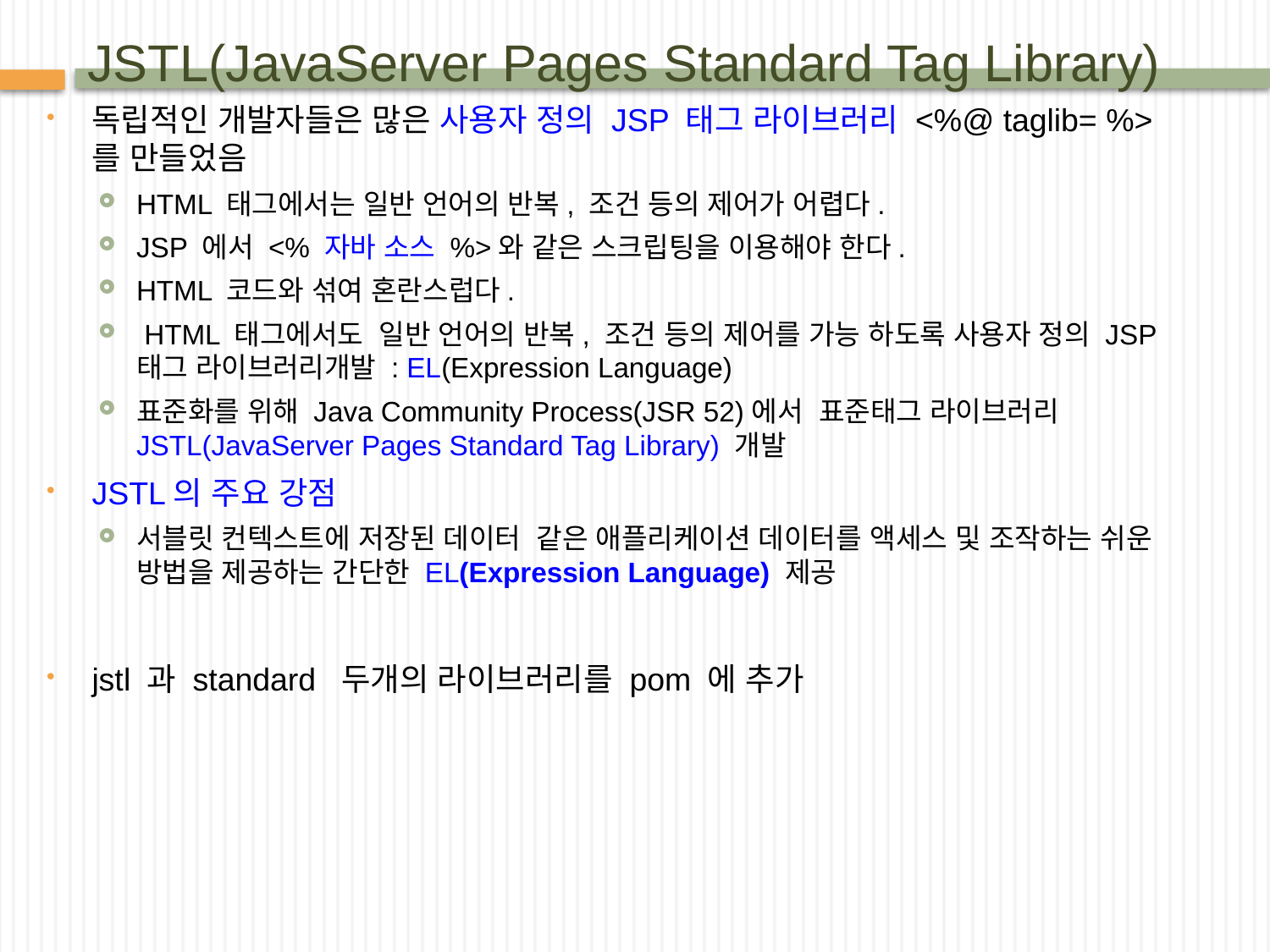

# JSTL(JavaServer Pages Standard Tag Library)
독립적인 개발자들은 많은 사용자 정의 JSP 태그 라이브러리 <%@ taglib= %>를 만들었음
HTML 태그에서는 일반 언어의 반복, 조건 등의 제어가 어렵다.
JSP 에서 <% 자바 소스 %>와 같은 스크립팅을 이용해야 한다.
HTML 코드와 섞여 혼란스럽다.
 HTML 태그에서도  일반 언어의 반복, 조건 등의 제어를 가능 하도록 사용자 정의 JSP 태그 라이브러리개발 : EL(Expression Language)
표준화를 위해 Java Community Process(JSR 52)에서  표준태그 라이브러리 JSTL(JavaServer Pages Standard Tag Library) 개발
JSTL의 주요 강점
서블릿 컨텍스트에 저장된 데이터  같은 애플리케이션 데이터를 액세스 및 조작하는 쉬운 방법을 제공하는 간단한 EL(Expression Language) 제공

jstl 과 standard  두개의 라이브러리를 pom 에 추가